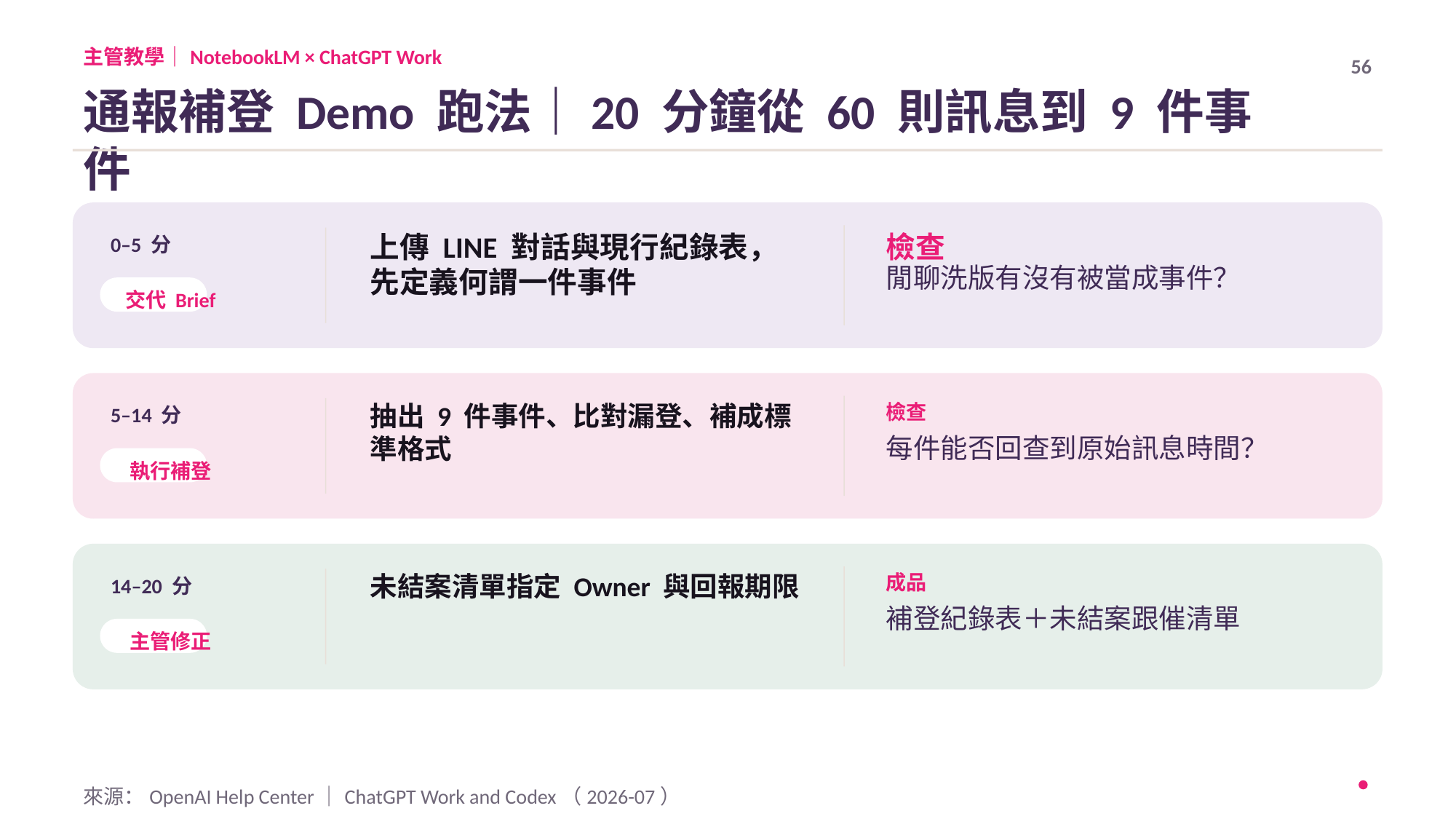

主管教學｜NotebookLM × ChatGPT Work
56
通報補登 Demo 跑法｜20 分鐘從 60 則訊息到 9 件事件

上傳 LINE 對話與現行紀錄表，先定義何謂一件事件
檢查

0–5 分

閒聊洗版有沒有被當成事件？

交代 Brief

抽出 9 件事件、比對漏登、補成標準格式
檢查

5–14 分

每件能否回查到原始訊息時間？

執行補登

未結案清單指定 Owner 與回報期限
成品

14–20 分

補登紀錄表＋未結案跟催清單

主管修正
來源：OpenAI Help Center｜ChatGPT Work and Codex（2026-07）